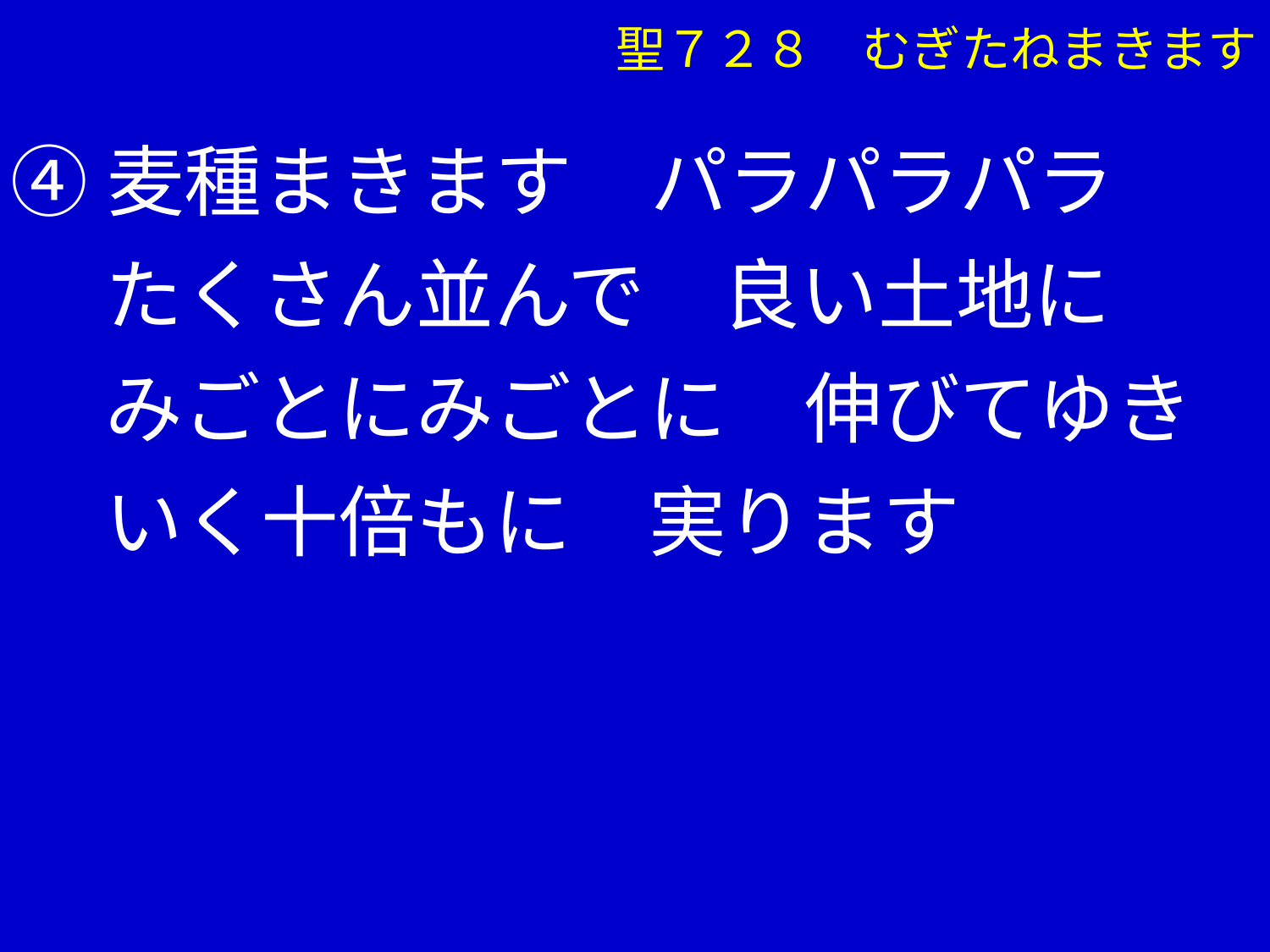

聖７２８　むぎたねまきます
④麦種まきます　パラパラパラ
　 たくさん並んで　良い土地に
　 みごとにみごとに　伸びてゆき
　 いく十倍もに　実ります